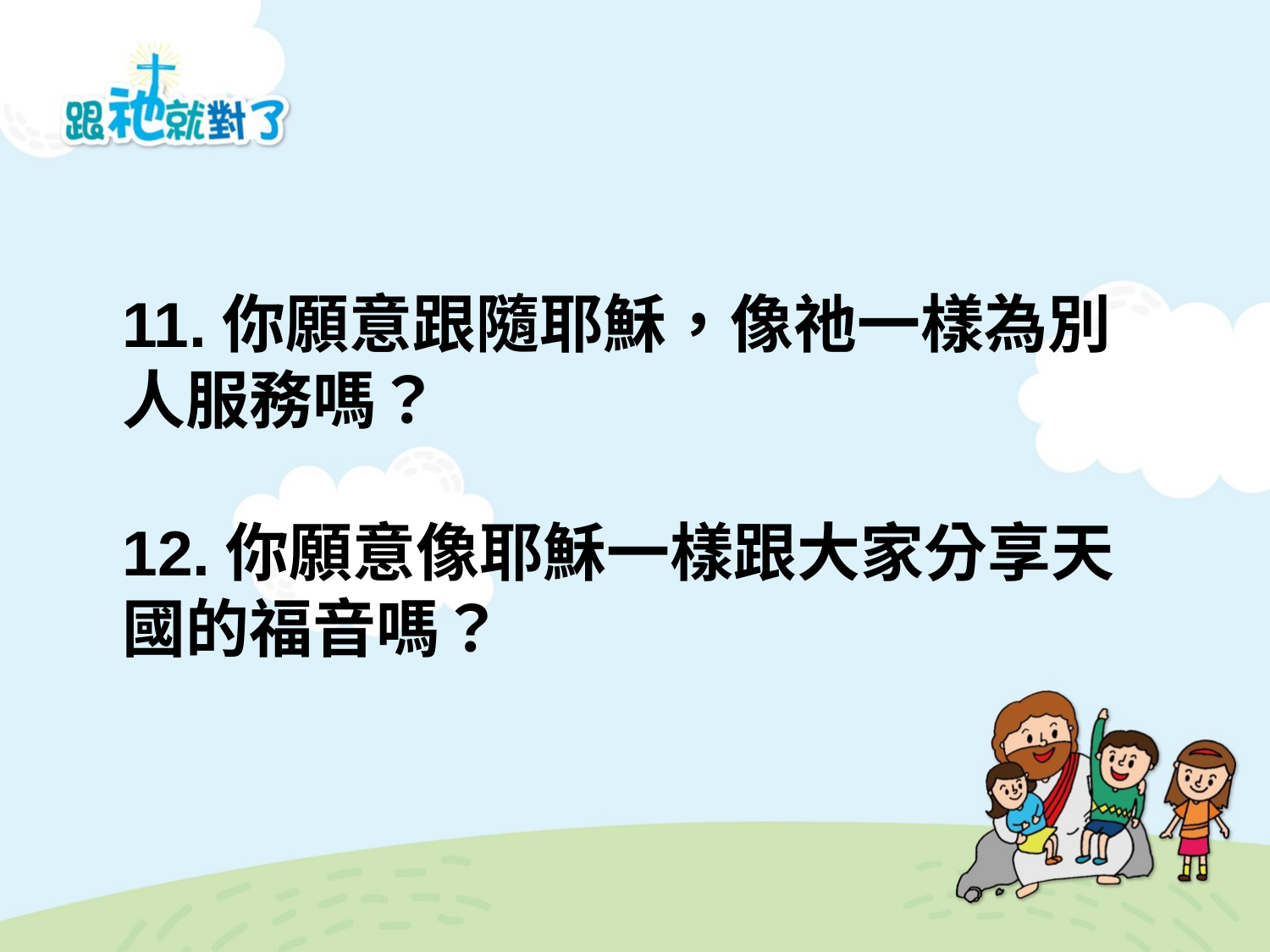

11.你願意跟隨耶穌，像祂一樣為別人服務嗎？

12.你願意像耶穌一樣跟大家分享天國的福音嗎？